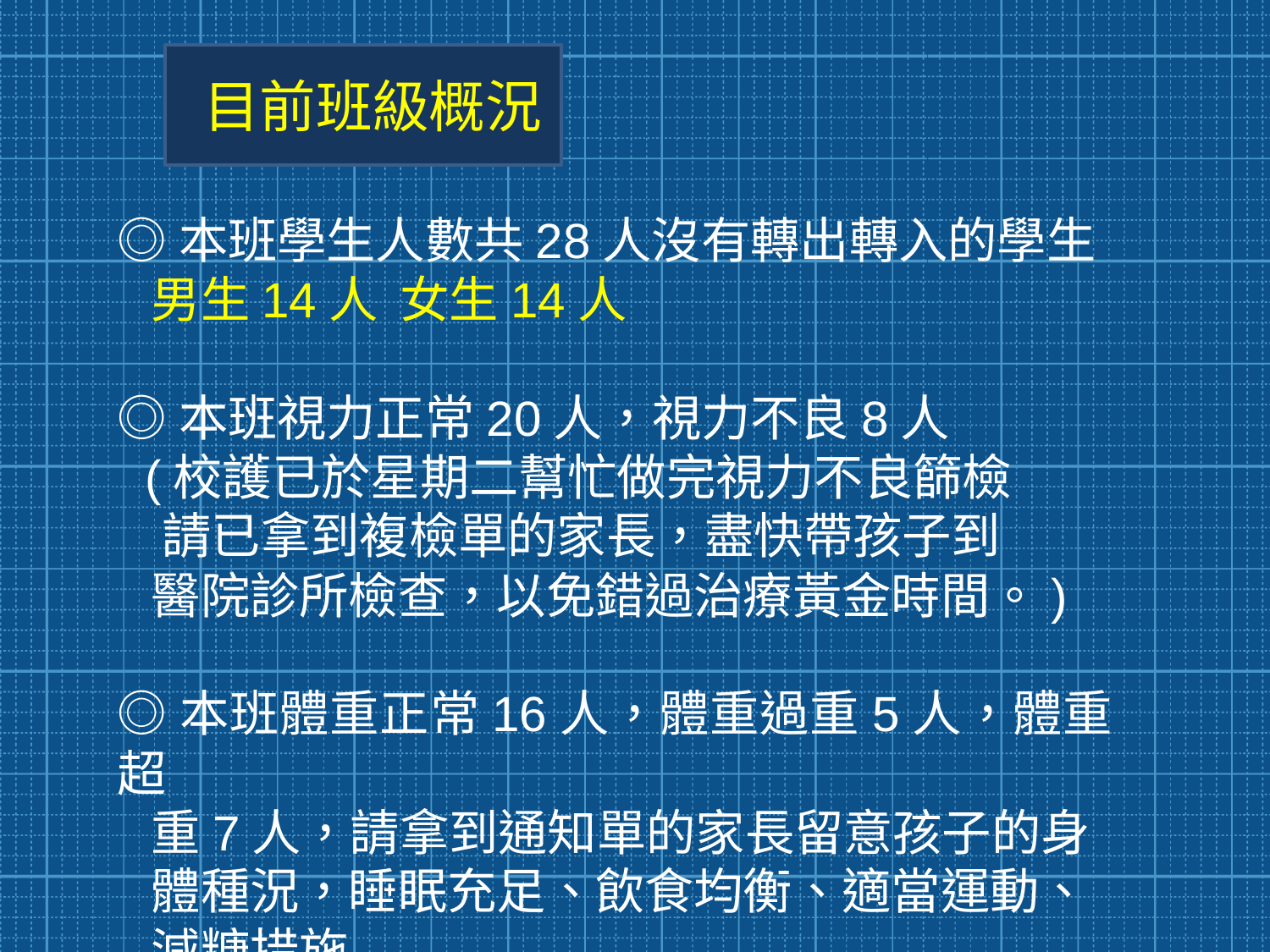

目前班級概況
◎本班學生人數共28人沒有轉出轉入的學生
  男生14人  女生14人

◎本班視力正常20人，視力不良8人
  (校護已於星期二幫忙做完視力不良篩檢
   請已拿到複檢單的家長，盡快帶孩子到
  醫院診所檢查，以免錯過治療黃金時間。)

◎本班體重正常16人，體重過重5人，體重超
  重7人，請拿到通知單的家長留意孩子的身
  體種況，睡眠充足、飲食均衡、適當運動、
  減糖措施......